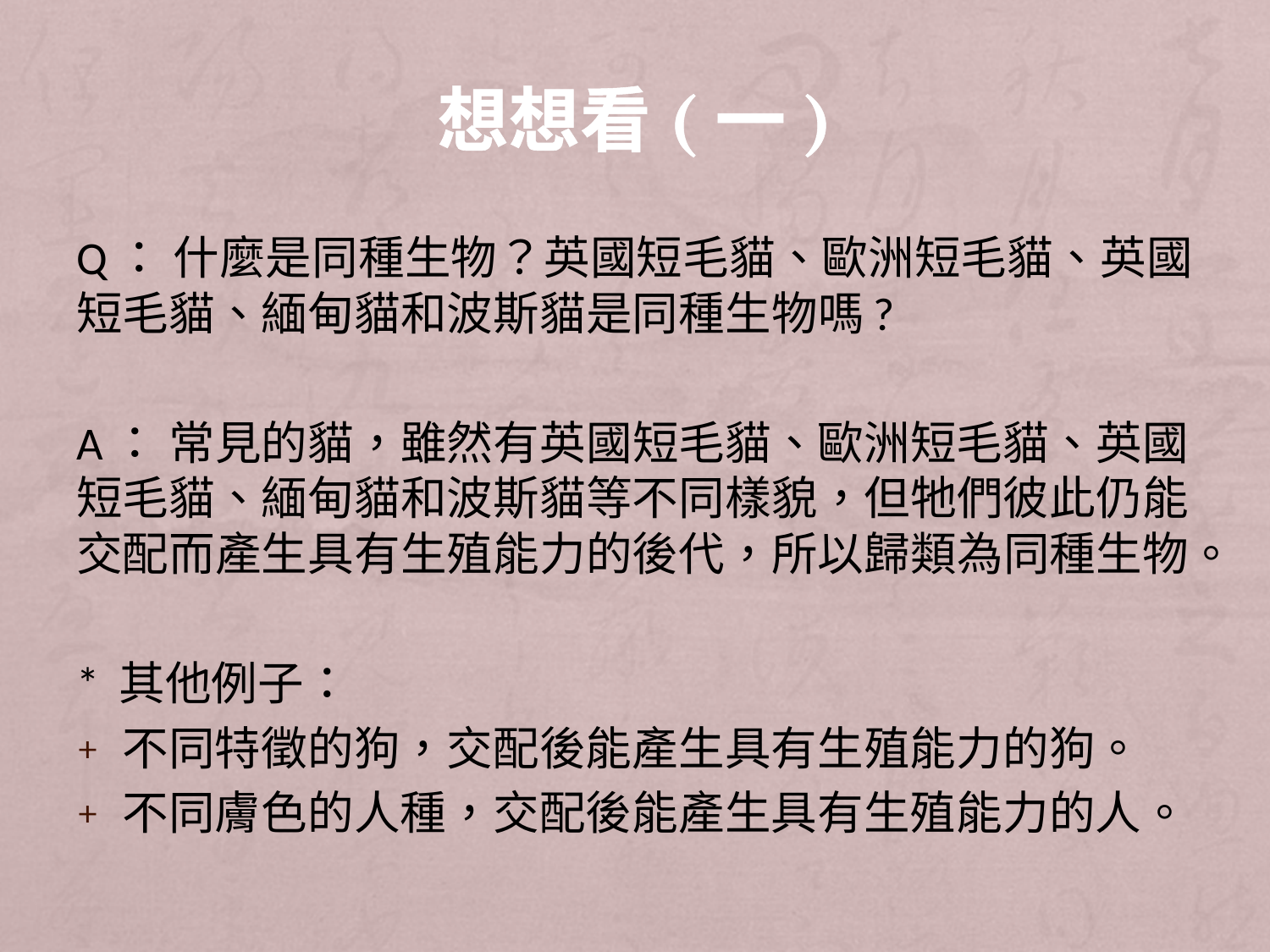

# 想想看(一)
Q： 什麼是同種生物？英國短毛貓、歐洲短毛貓、英國短毛貓、緬甸貓和波斯貓是同種生物嗎?

A： 常見的貓，雖然有英國短毛貓、歐洲短毛貓、英國短毛貓、緬甸貓和波斯貓等不同樣貌，但牠們彼此仍能交配而產生具有生殖能力的後代，所以歸類為同種生物。

* 其他例子：
不同特徵的狗，交配後能產生具有生殖能力的狗。
不同膚色的人種，交配後能產生具有生殖能力的人。